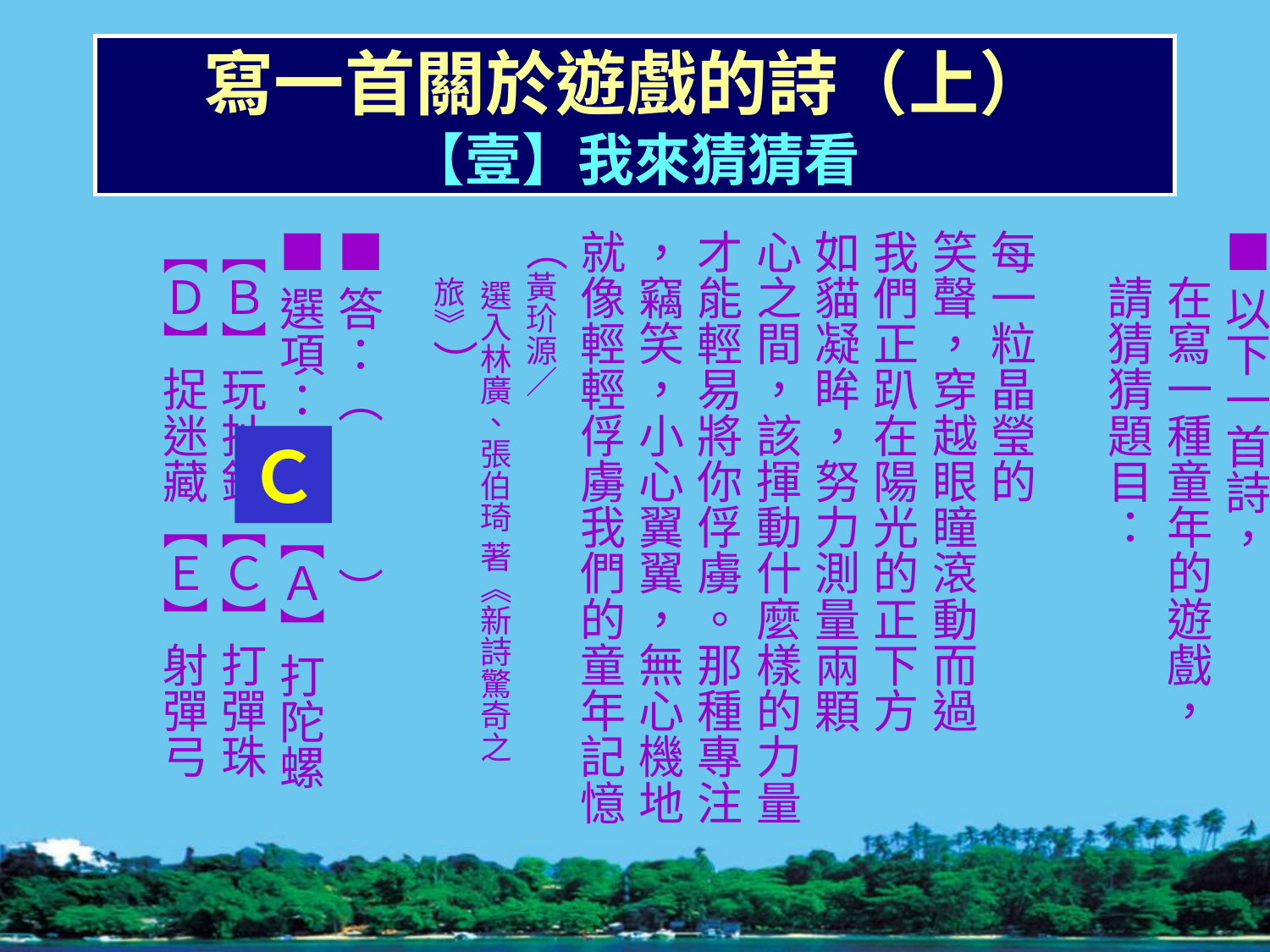

# 寫一首關於遊戲的詩（上） 【壹】我來猜猜看
■以下一首詩，
　在寫一種童年的遊戲，
　請猜猜題目：

每一粒晶瑩的
笑聲，穿越眼瞳滾動而過
我們正趴在陽光的正下方
如貓凝眸，努力測量兩顆
心之間，該揮動什麼樣的力量
才能輕易將你俘虜。那種專注
，竊笑，小心翼翼，無心機地
就像輕輕俘虜我們的童年記憶
（黃玠源／
      選入林廣、張伯琦 著《新詩驚奇之旅》）

■答：（　　     ）
■選項：　　【Ａ】打陀螺
【Ｂ】玩扯鈴【Ｃ】打彈珠
【Ｄ】捉迷藏【Ｅ】射彈弓

Ｃ